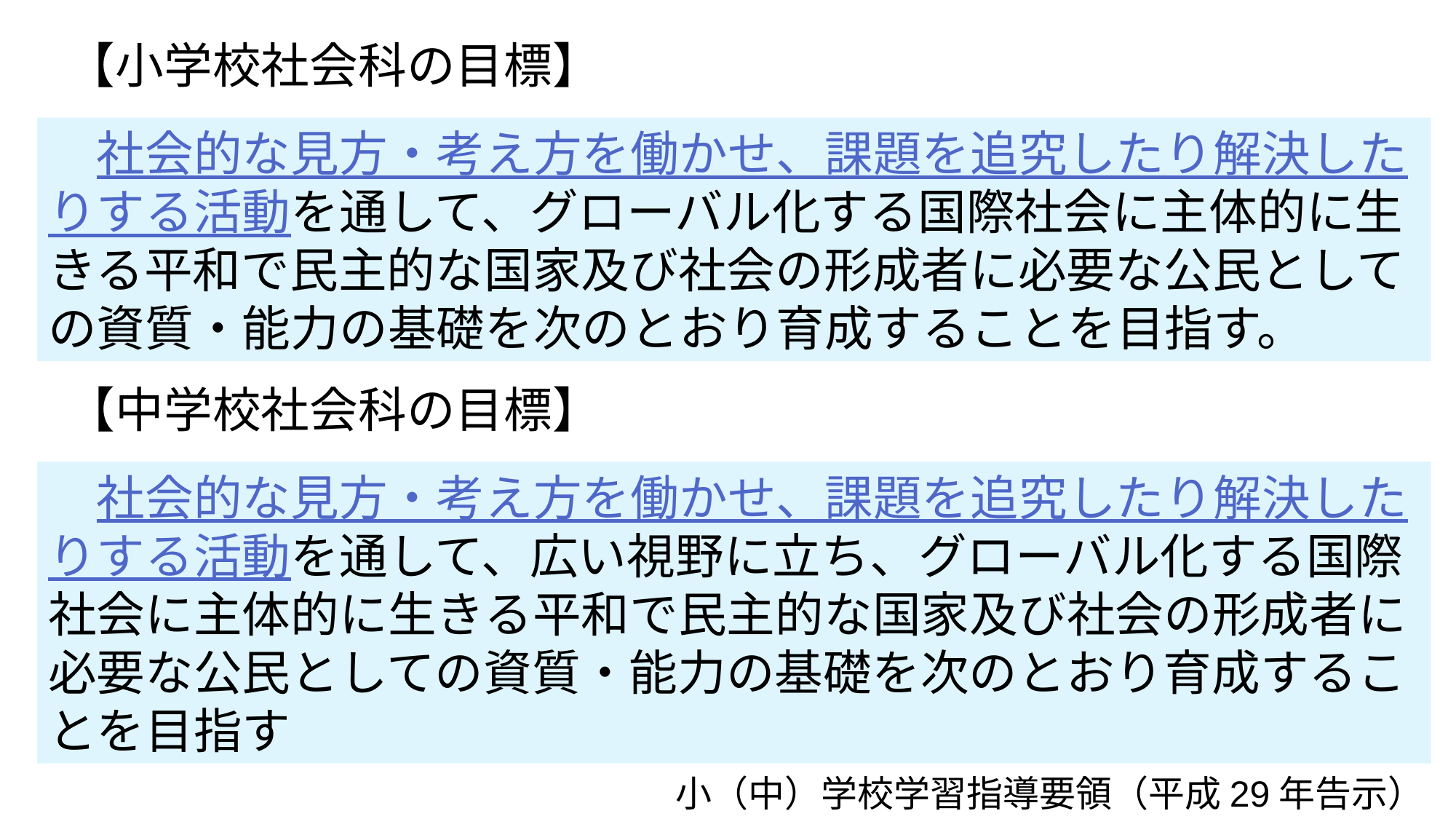

【小学校社会科の目標】
　社会的な見方・考え方を働かせ、課題を追究したり解決したりする活動を通して、グローバル化する国際社会に主体的に生きる平和で民主的な国家及び社会の形成者に必要な公民としての資質・能力の基礎を次のとおり育成することを目指す。
【中学校社会科の目標】
　社会的な見方・考え方を働かせ、課題を追究したり解決したりする活動を通して、広い視野に立ち、グローバル化する国際社会に主体的に生きる平和で民主的な国家及び社会の形成者に必要な公民としての資質・能力の基礎を次のとおり育成することを目指す
小（中）学校学習指導要領（平成29年告示）